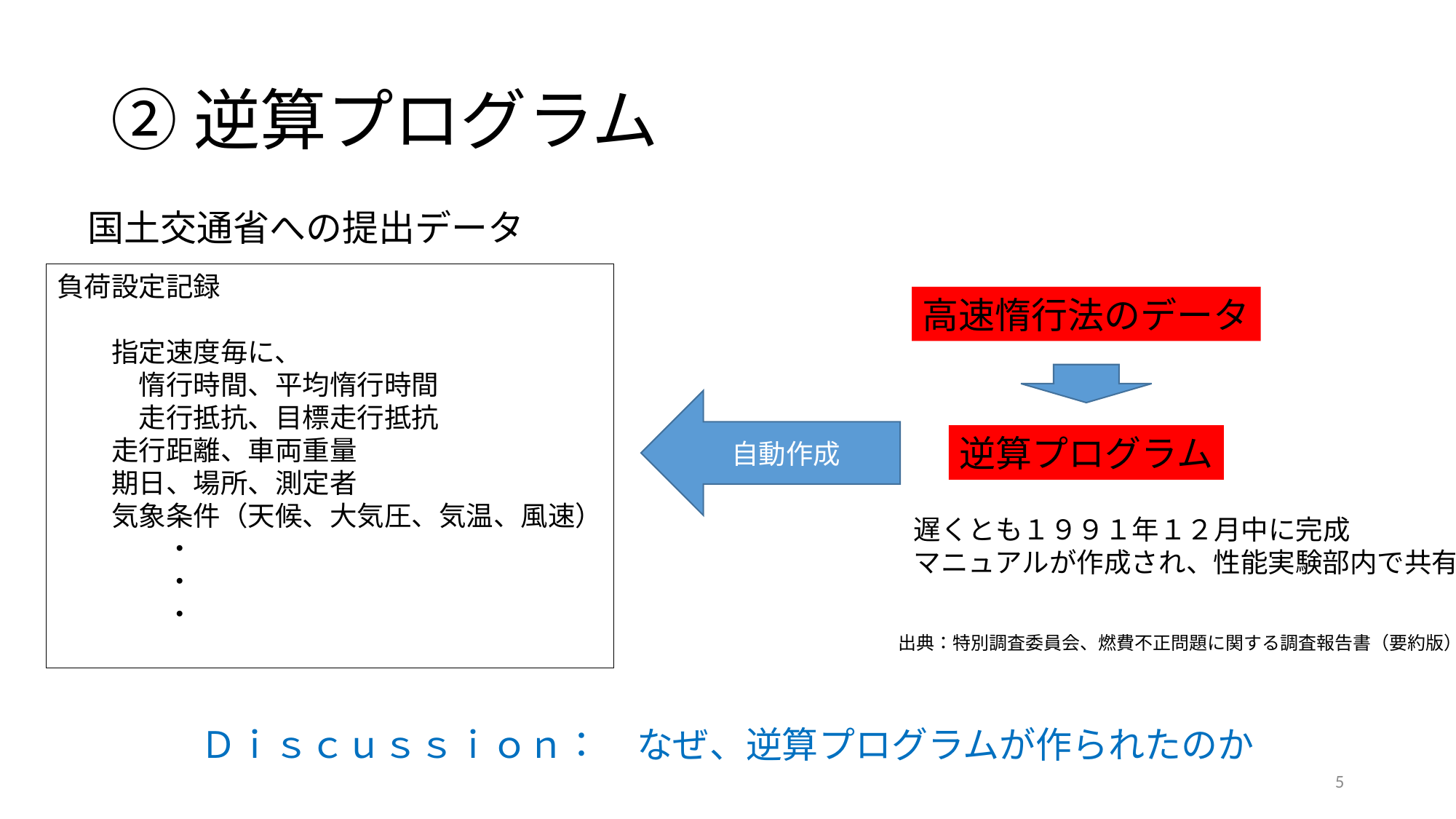

# ②逆算プログラム
国土交通省への提出データ
負荷設定記録

　　指定速度毎に、
　　　惰行時間、平均惰行時間
　　　走行抵抗、目標走行抵抗
　　走行距離、車両重量
　　期日、場所、測定者
　　気象条件（天候、大気圧、気温、風速）
　　　　・
　　　　・
　　　　・

高速惰行法のデータ

自動作成
逆算プログラム
遅くとも１９９１年１２月中に完成
マニュアルが作成され、性能実験部内で共有
出典：特別調査委員会、燃費不正問題に関する調査報告書（要約版）
Ｄｉｓｃｕｓｓｉｏｎ：　なぜ、逆算プログラムが作られたのか
5